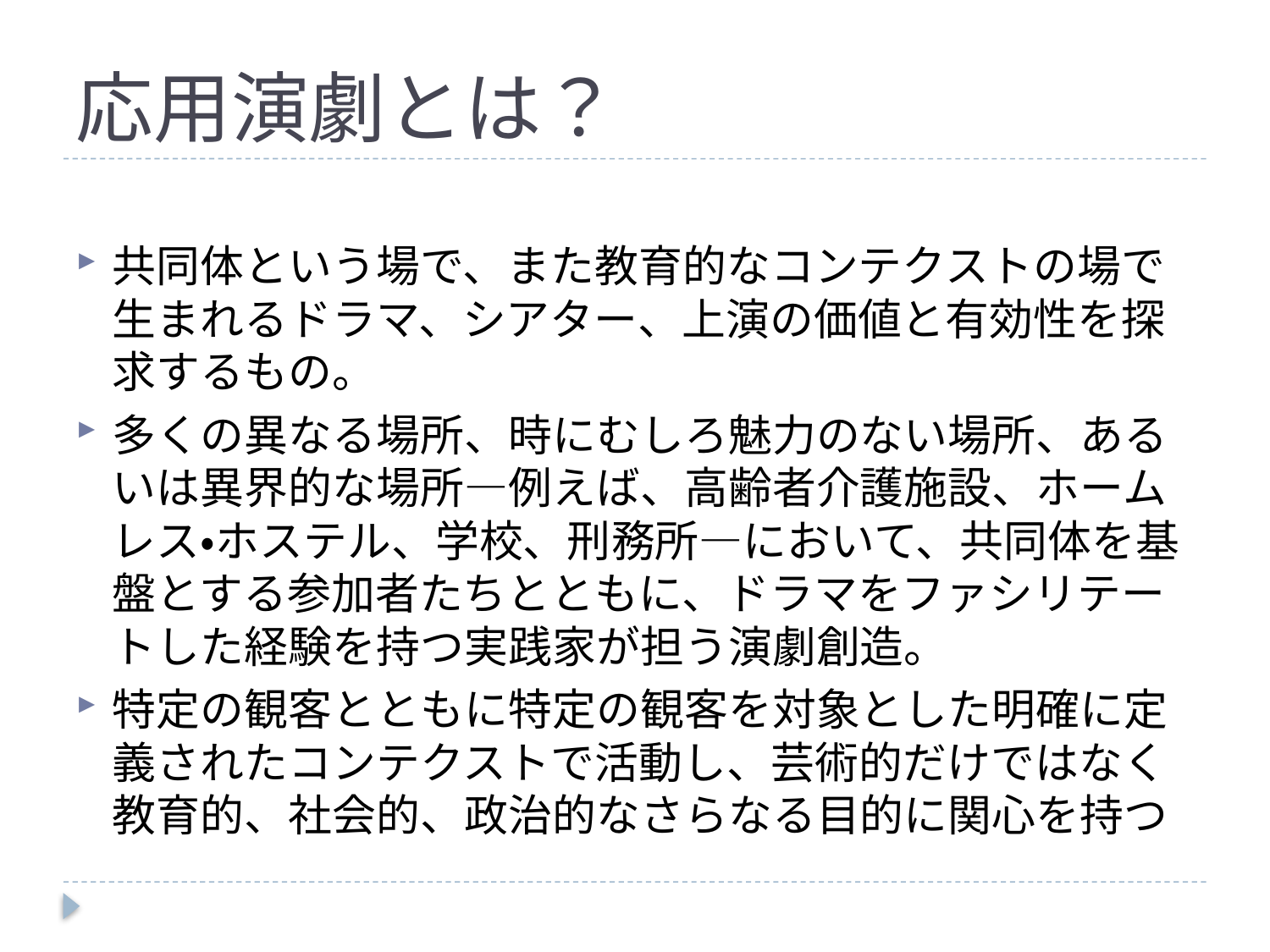

# 応用演劇とは？

共同体という場で、また教育的なコンテクストの場で生まれるドラマ、シアター、上演の価値と有効性を探求するもの。
多くの異なる場所、時にむしろ魅力のない場所、あるいは異界的な場所―例えば、高齢者介護施設、ホームレス・ホステル、学校、刑務所―において、共同体を基盤とする参加者たちとともに、ドラマをファシリテートした経験を持つ実践家が担う演劇創造。
特定の観客とともに特定の観客を対象とした明確に定義されたコンテクストで活動し、芸術的だけではなく教育的、社会的、政治的なさらなる目的に関心を持つ